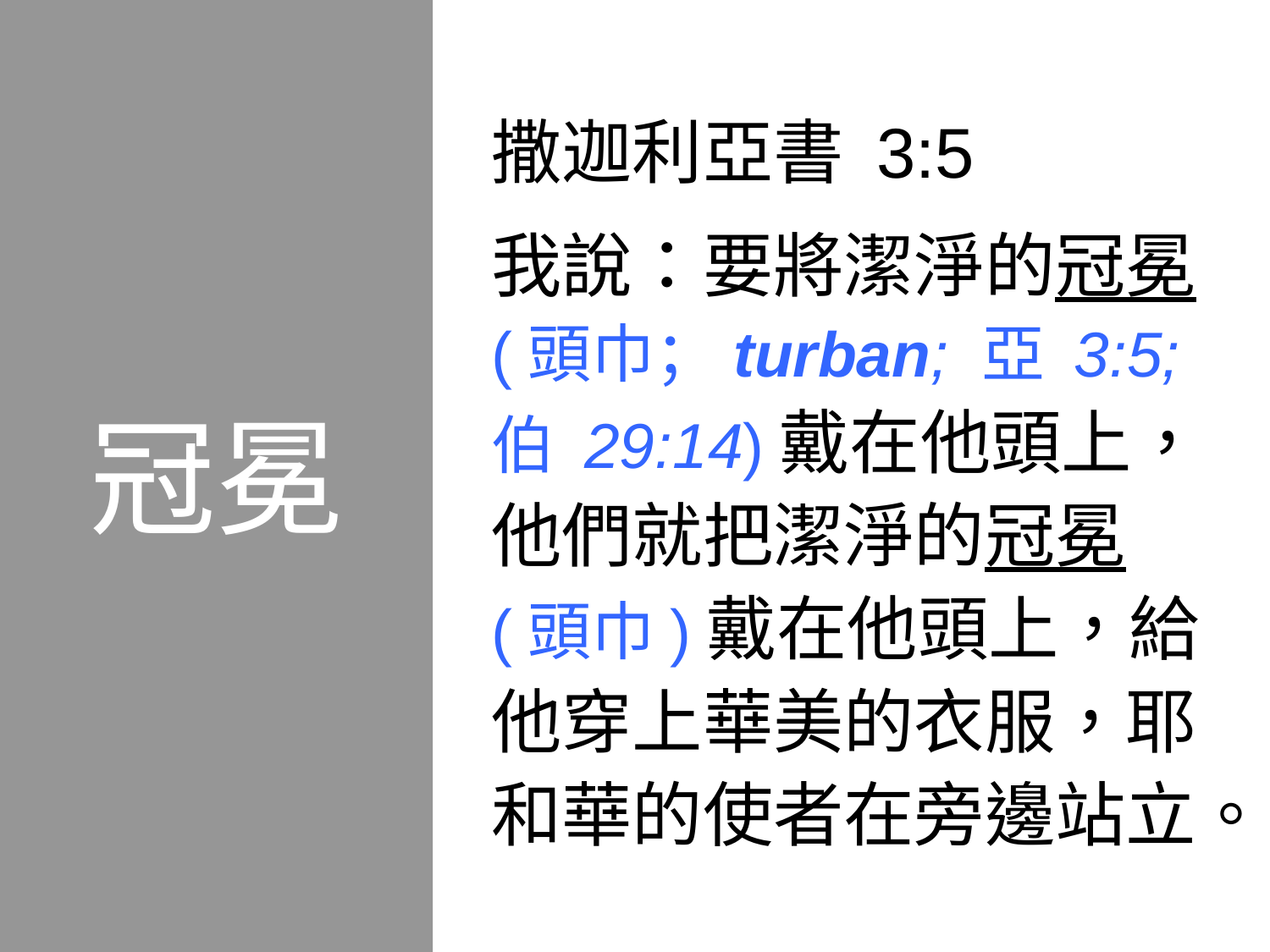

撒迦利亞書 3:5
我說：要將潔淨的冠冕 (頭巾；turban; 亞 3:5; 伯 29:14)戴在他頭上，他們就把潔淨的冠冕(頭巾)戴在他頭上，給他穿上華美的衣服，耶和華的使者在旁邊站立。
# 冠冕